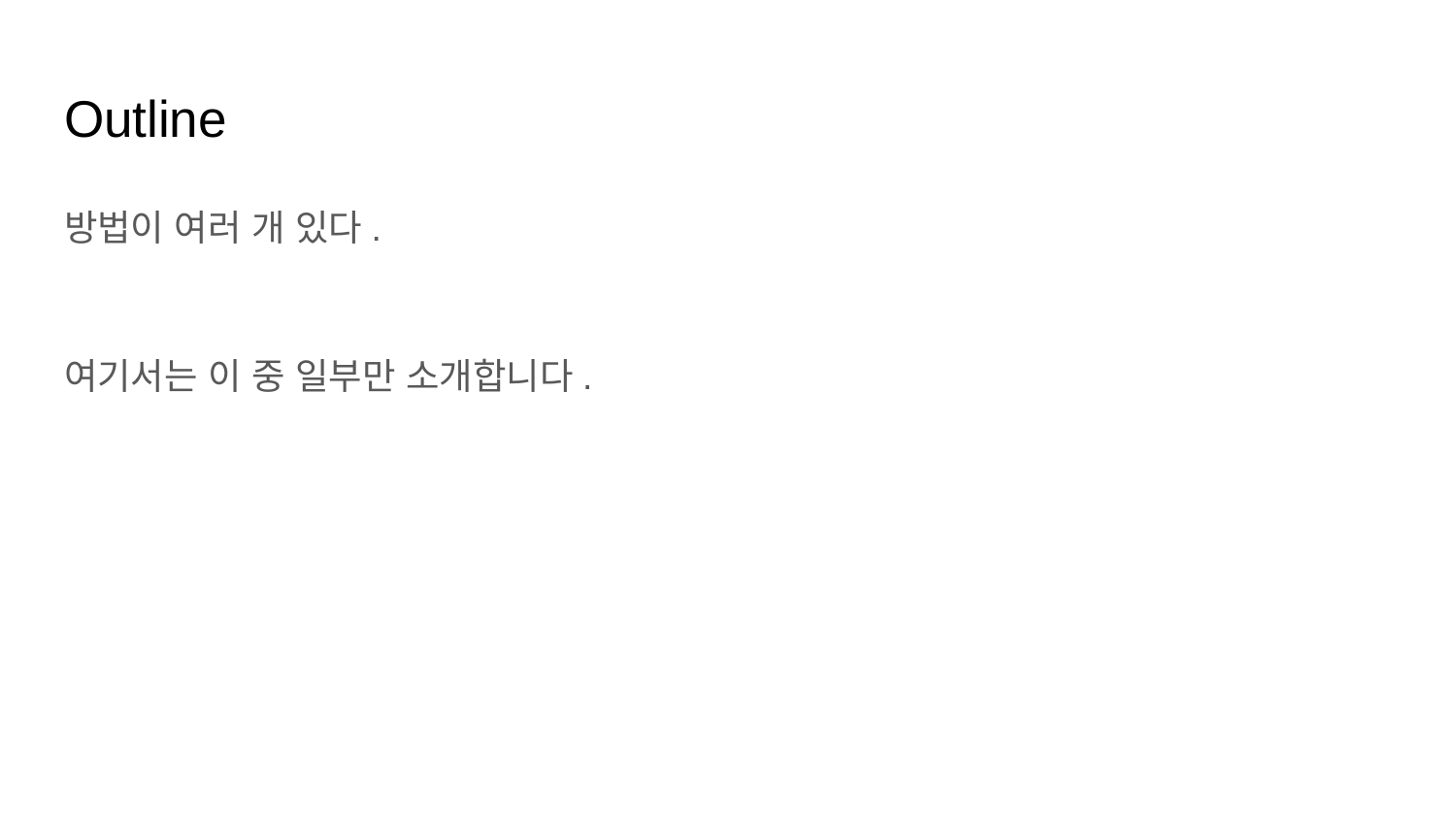

# Outline
방법이 여러 개 있다.

여기서는 이 중 일부만 소개합니다.